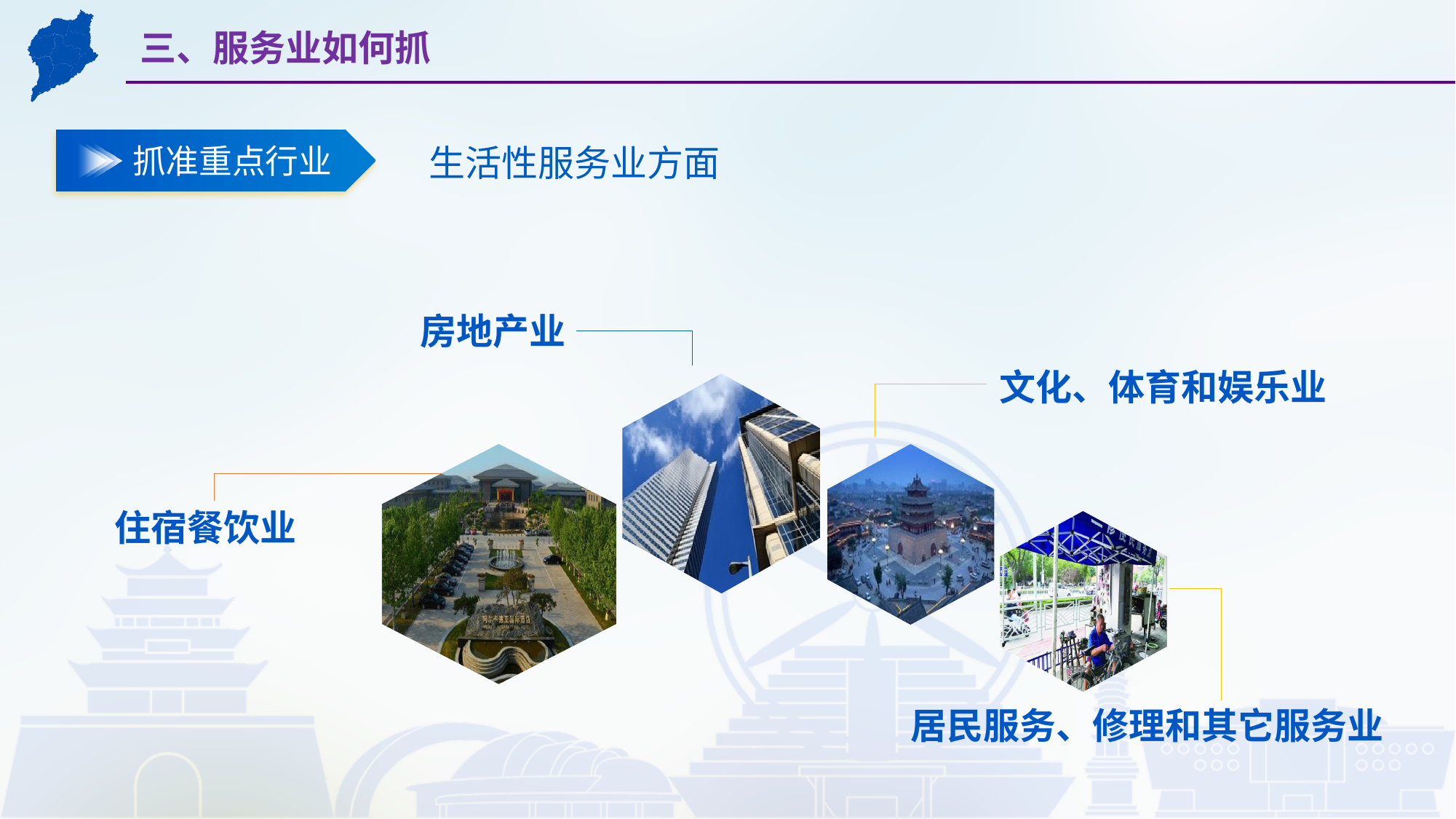

三、服务业如何抓

抓准重点行业

生活性服务业方面
房地产业

文化、体育和娱乐业

住宿餐饮业

居民服务、修理和其它服务业